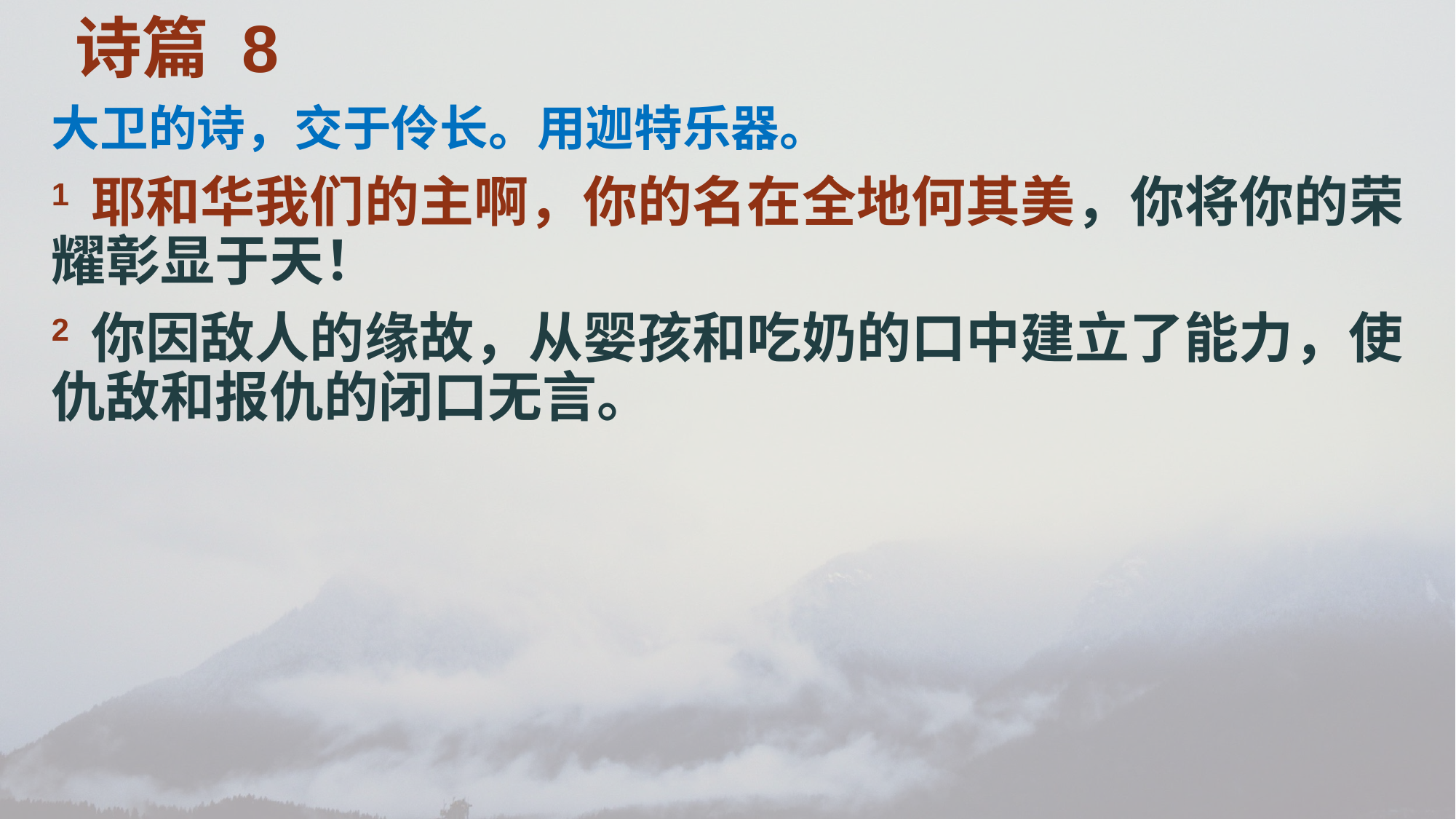

诗篇 8
大卫的诗，交于伶长。用迦特乐器。
1 耶和华我们的主啊，你的名在全地何其美，你将你的荣耀彰显于天！
2 你因敌人的缘故，从婴孩和吃奶的口中建立了能力，使仇敌和报仇的闭口无言。